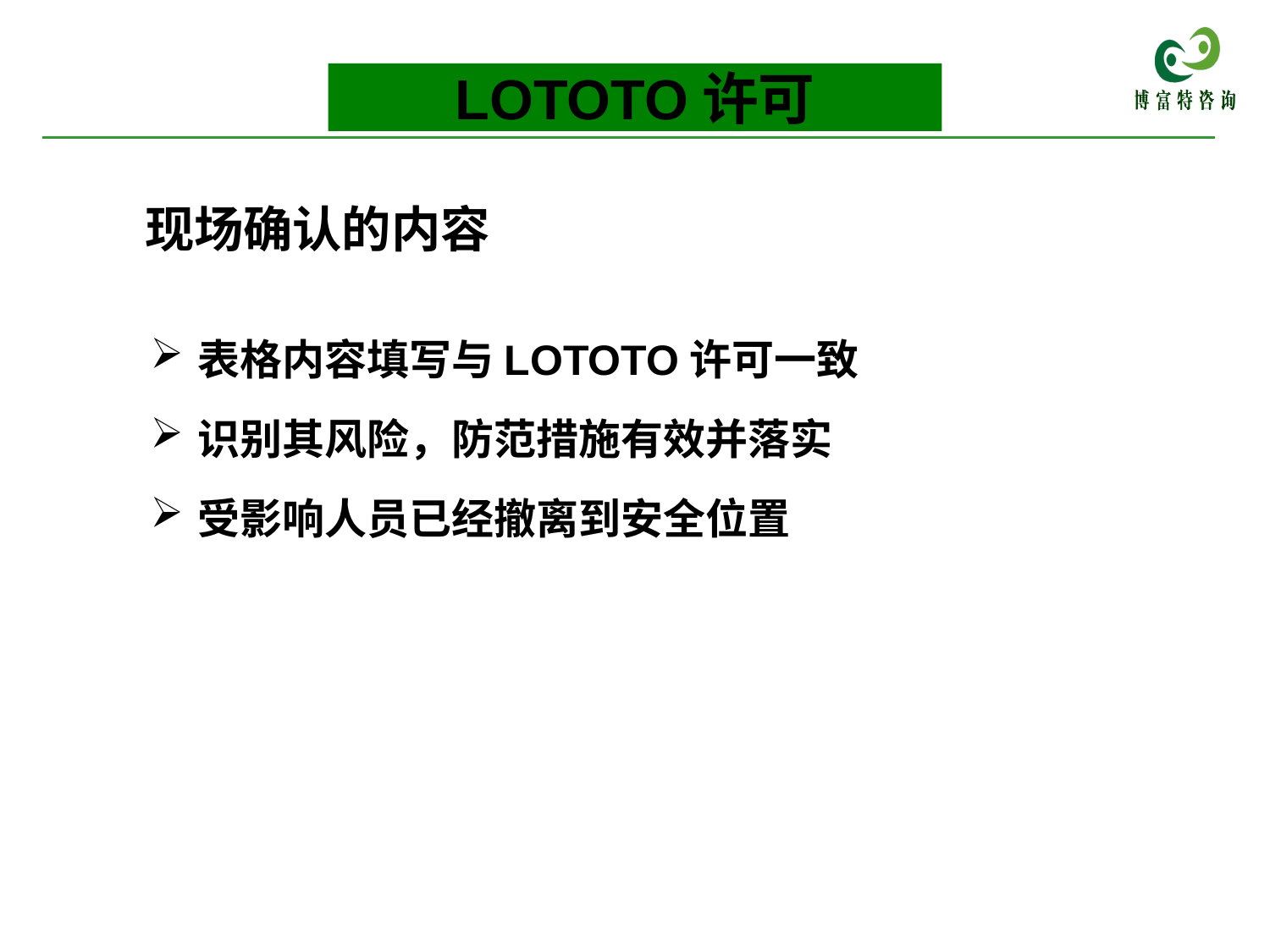

LOTOTO许可
现场确认的内容
表格内容填写与LOTOTO许可一致
识别其风险，防范措施有效并落实
受影响人员已经撤离到安全位置